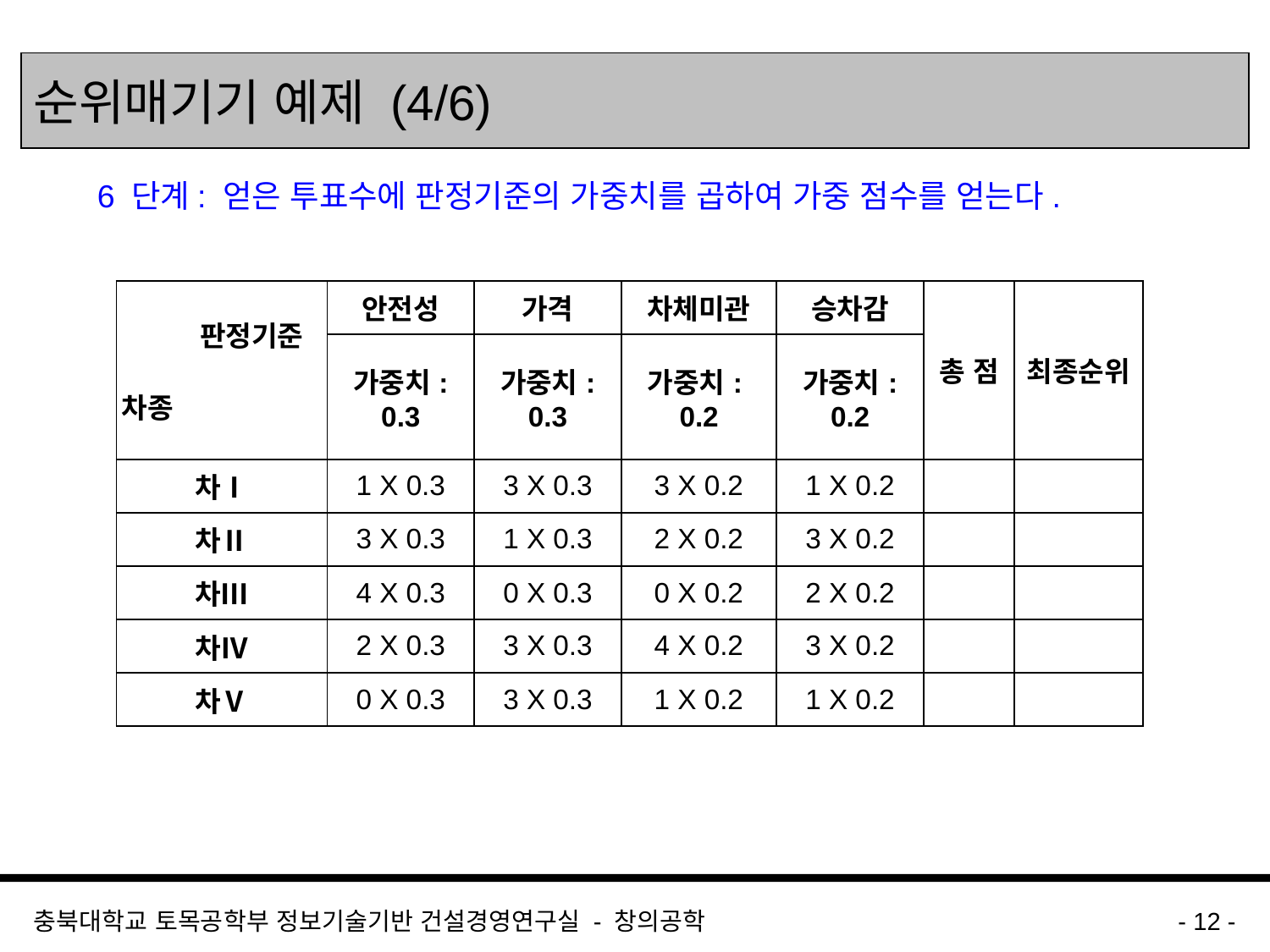

# 순위매기기 예제 (4/6)
6 단계: 얻은 투표수에 판정기준의 가중치를 곱하여 가중 점수를 얻는다.
| 판정기준 차종 | 안전성 | 가격 | 차체미관 | 승차감 | 총 점 | 최종순위 |
| --- | --- | --- | --- | --- | --- | --- |
|  | 가중치: 0.3 | 가중치: 0.3 | 가중치: 0.2 | 가중치: 0.2 |  |  |
| 차Ⅰ | 1 X 0.3 | 3 X 0.3 | 3 X 0.2 | 1 X 0.2 |  |  |
| 차Ⅱ | 3 X 0.3 | 1 X 0.3 | 2 X 0.2 | 3 X 0.2 |  |  |
| 차Ⅲ | 4 X 0.3 | 0 X 0.3 | 0 X 0.2 | 2 X 0.2 |  |  |
| 차Ⅳ | 2 X 0.3 | 3 X 0.3 | 4 X 0.2 | 3 X 0.2 |  |  |
| 차Ⅴ | 0 X 0.3 | 3 X 0.3 | 1 X 0.2 | 1 X 0.2 |  |  |

충북대학교 토목공학부 정보기술기반 건설경영연구실 - 창의공학
- 12 -